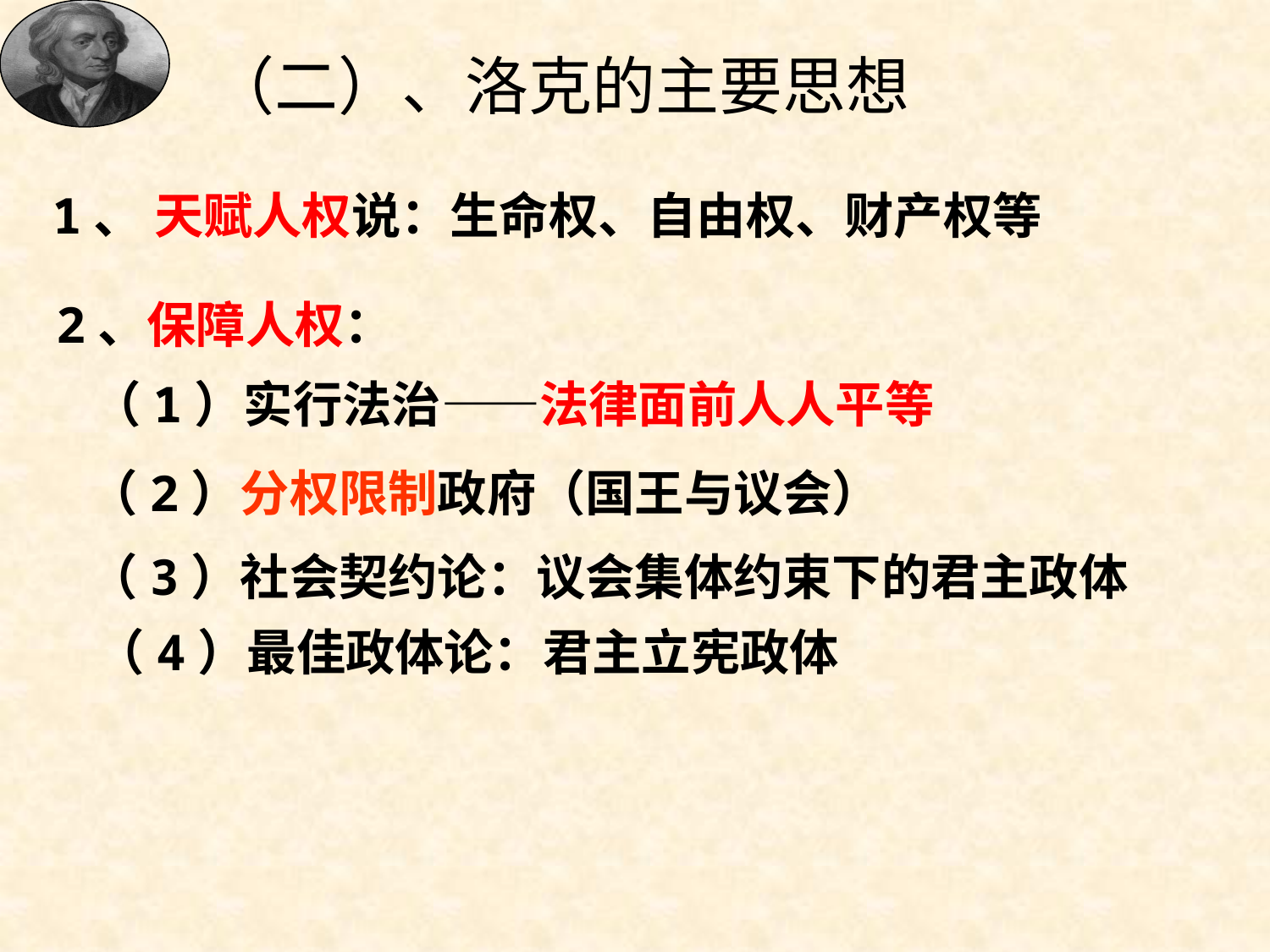

（二）、洛克的主要思想
1、 天赋人权说：生命权、自由权、财产权等
2、保障人权：

（1）实行法治——法律面前人人平等
 （2）分权限制政府（国王与议会）
 （3）社会契约论：议会集体约束下的君主政体
 （4）最佳政体论：君主立宪政体